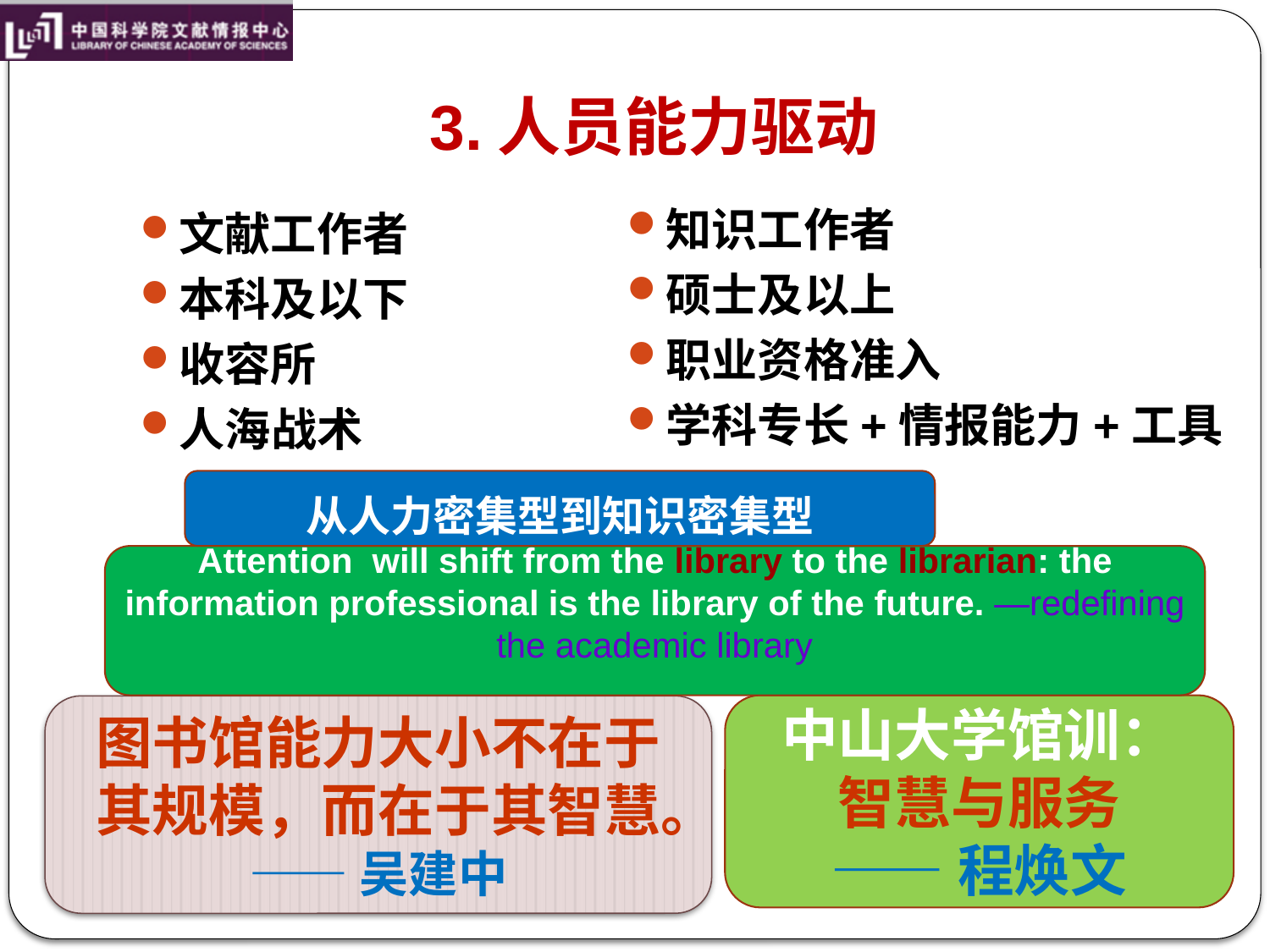

# 3.人员能力驱动
知识工作者
硕士及以上
职业资格准入
学科专长+情报能力+工具
文献工作者
本科及以下
收容所
人海战术

从人力密集型到知识密集型

Attention  will shift from the library to the librarian: the information professional is the library of the future. —redefining the academic library

中山大学馆训：
智慧与服务
——程焕文
图书馆能力大小不在于其规模，而在于其智慧。
——吴建中